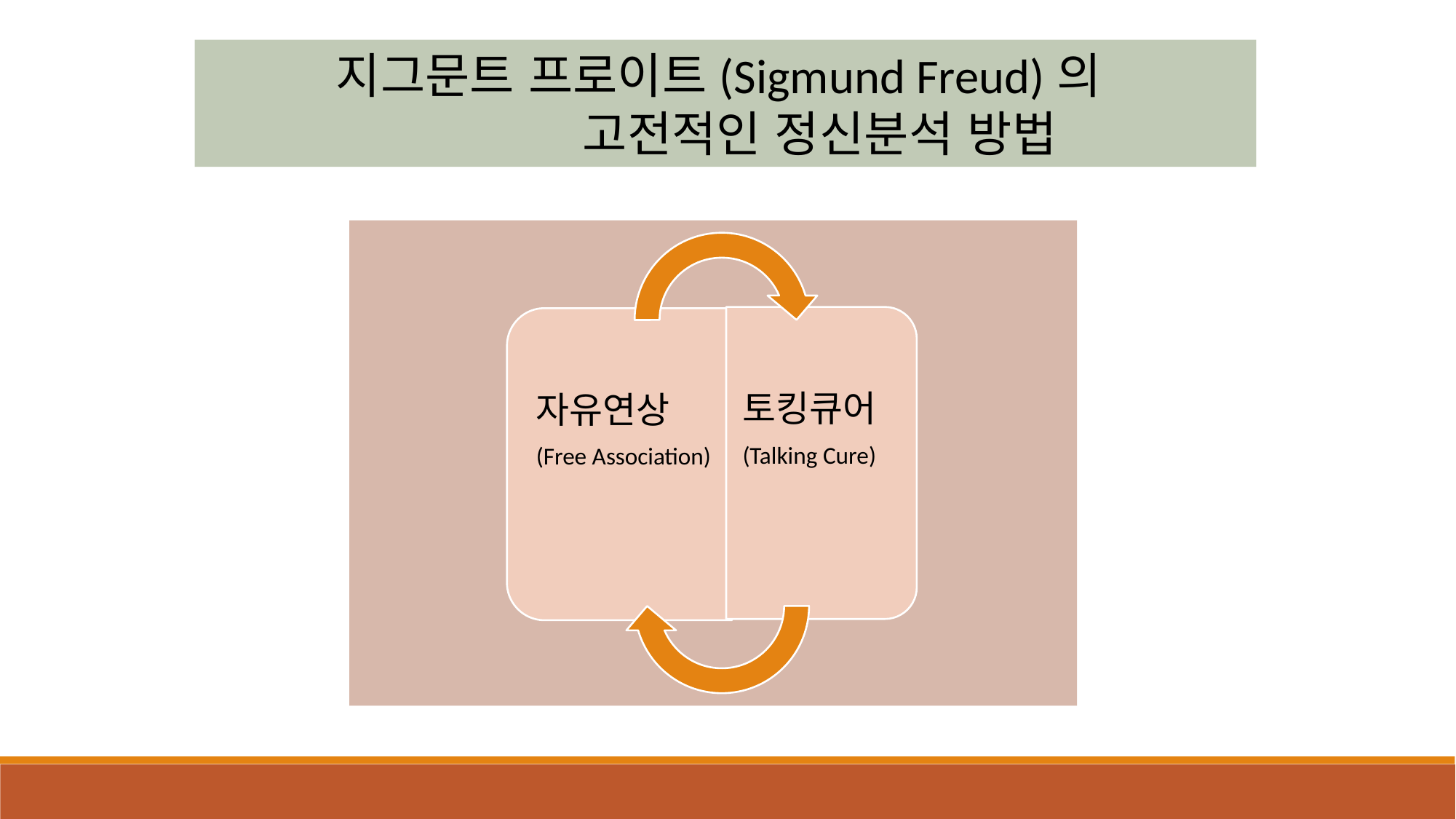

지그문트 프로이트(Sigmund Freud)의
             고전적인 정신분석 방법

자유연상
(Free Association)

토킹큐어
(Talking Cure)